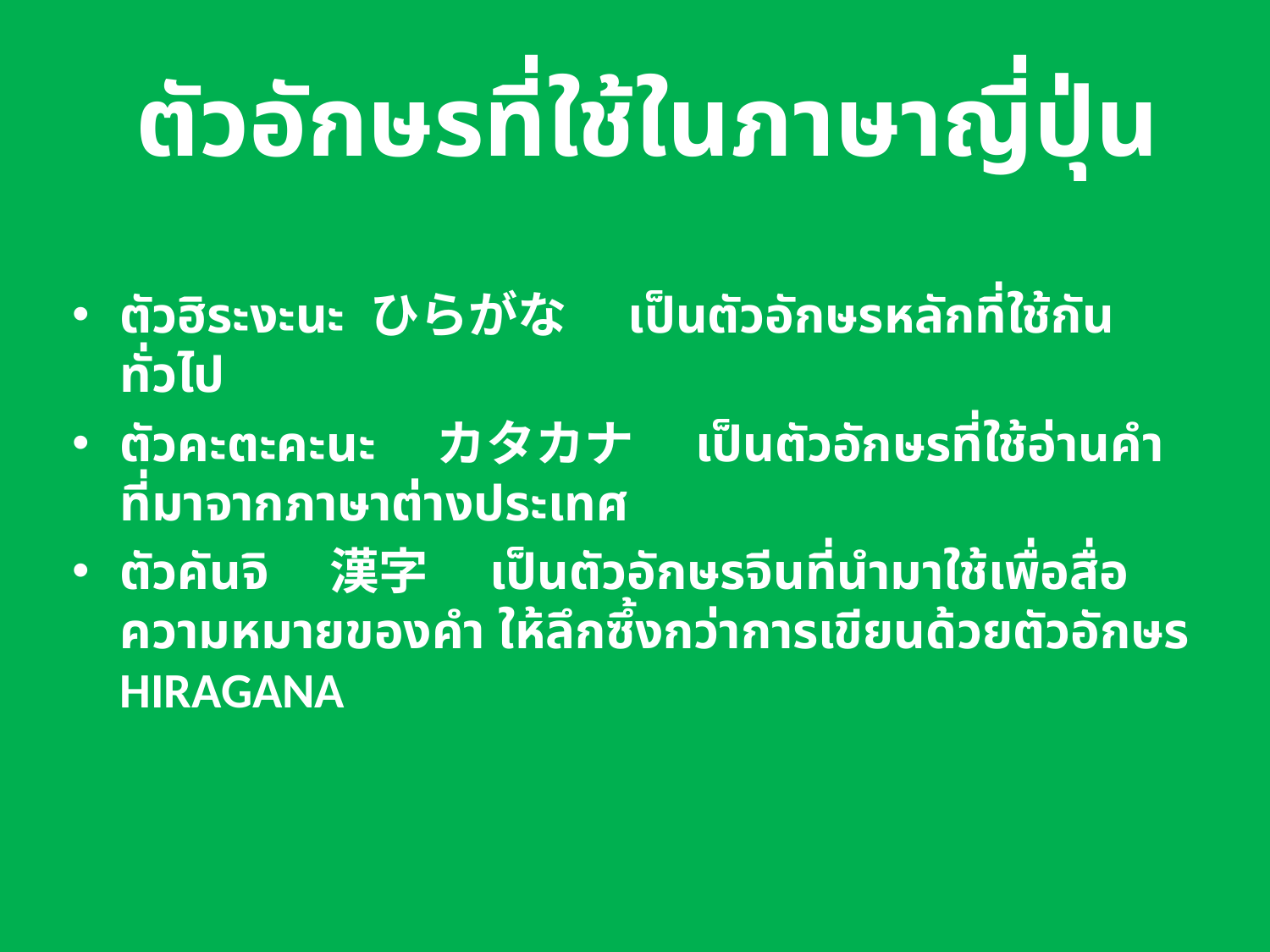

# ตัวอักษรที่ใช้ในภาษาญี่ปุ่น
ตัวฮิระงะนะ ひらがな	เป็นตัวอักษรหลักที่ใช้กันทั่วไป
ตัวคะตะคะนะ　カタカナ　เป็นตัวอักษรที่ใช้อ่านคำที่มาจากภาษาต่างประเทศ
ตัวคันจิ　漢字　เป็นตัวอักษรจีนที่นำมาใช้เพื่อสื่อความหมายของคำ ให้ลึกซึ้งกว่าการเขียนด้วยตัวอักษร HIRAGANA